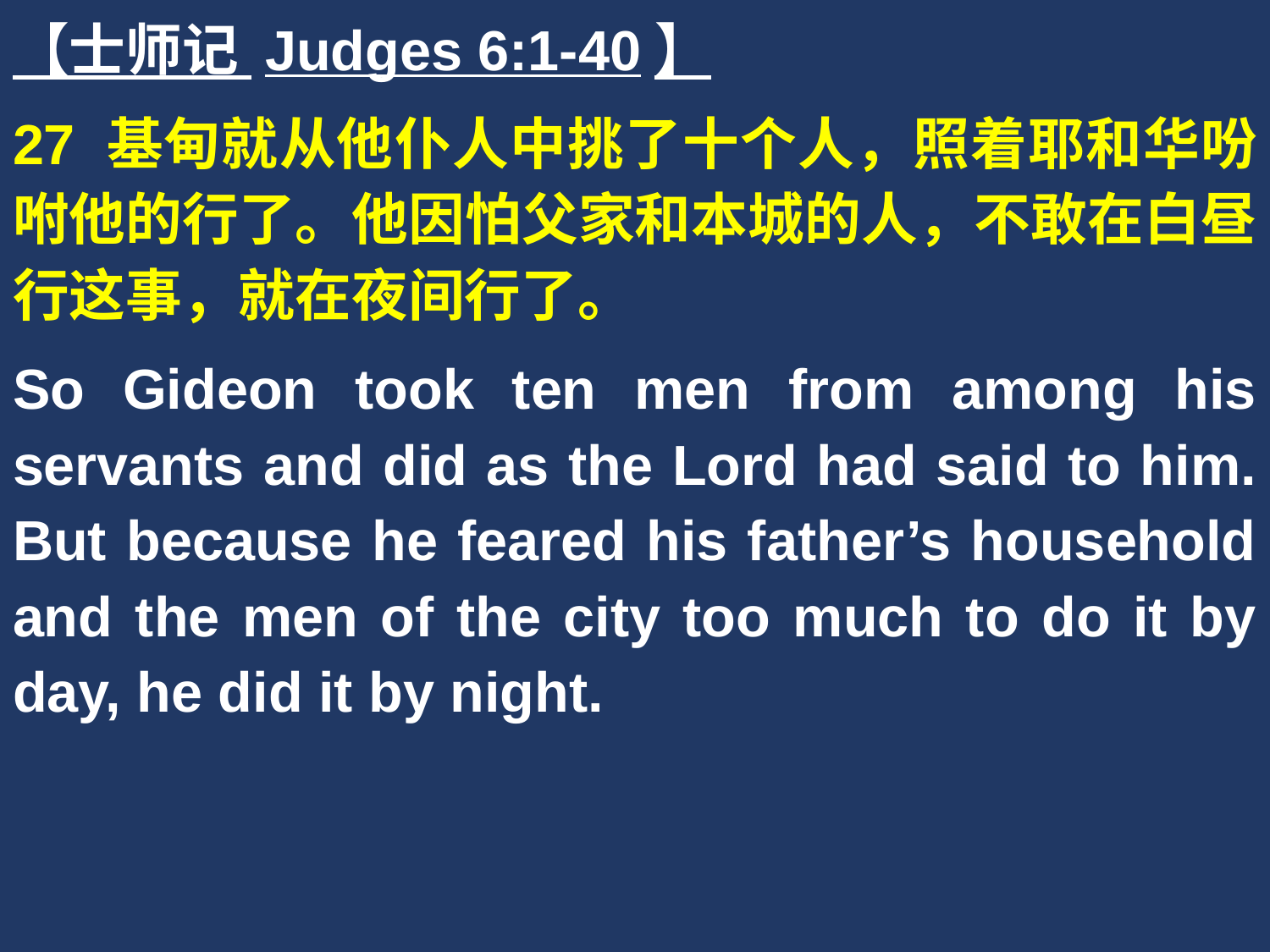

【士师记 Judges 6:1-40】
27 基甸就从他仆人中挑了十个人，照着耶和华吩咐他的行了。他因怕父家和本城的人，不敢在白昼行这事，就在夜间行了。
So Gideon took ten men from among his servants and did as the Lord had said to him. But because he feared his father’s household and the men of the city too much to do it by day, he did it by night.